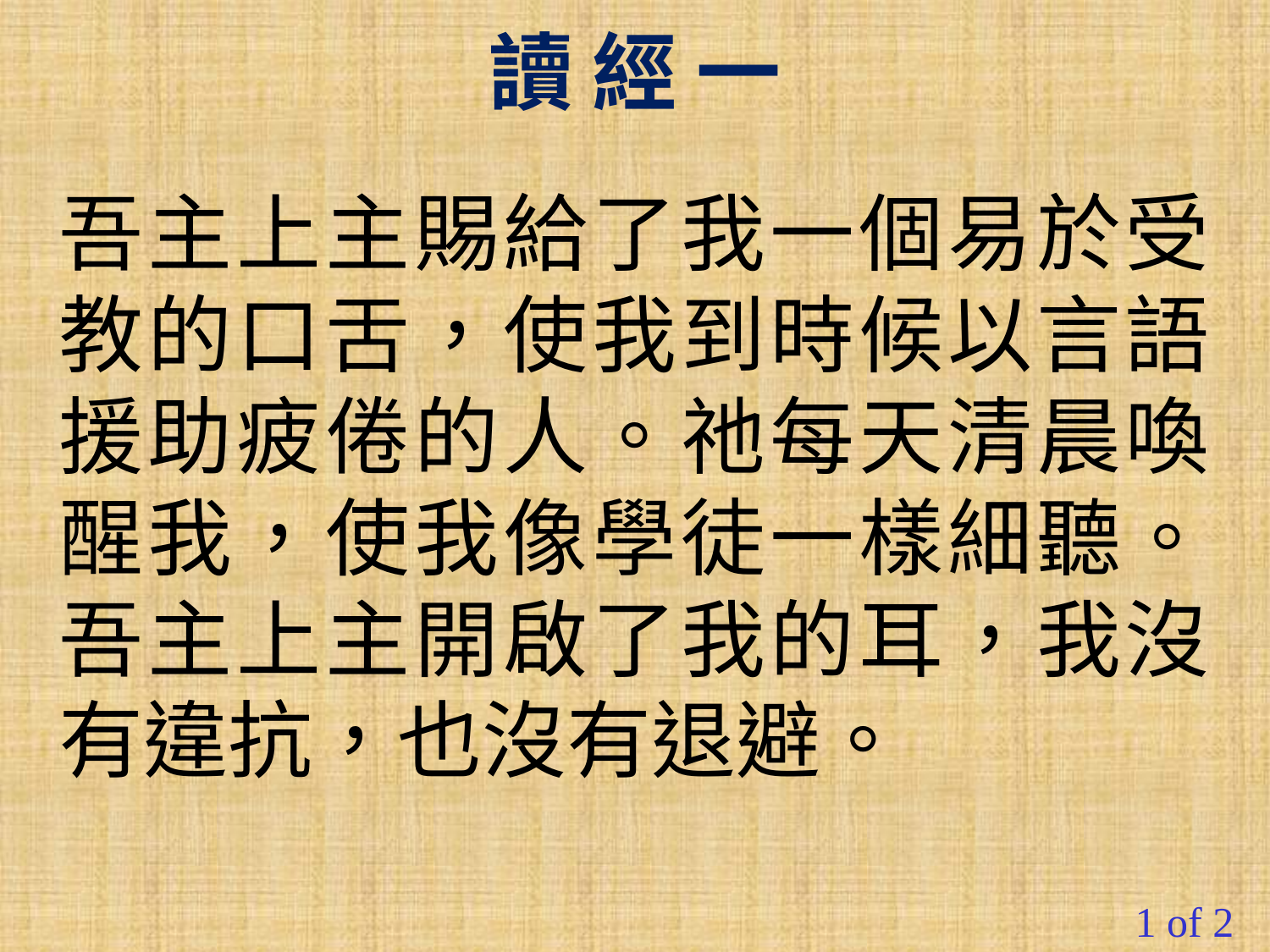

讀 經 一

吾主上主賜給了我一個易於受教的口舌，使我到時候以言語援助疲倦的人。祂每天清晨喚醒我，使我像學徒一樣細聽。吾主上主開啟了我的耳，我沒有違抗，也沒有退避。
#
1 of 2